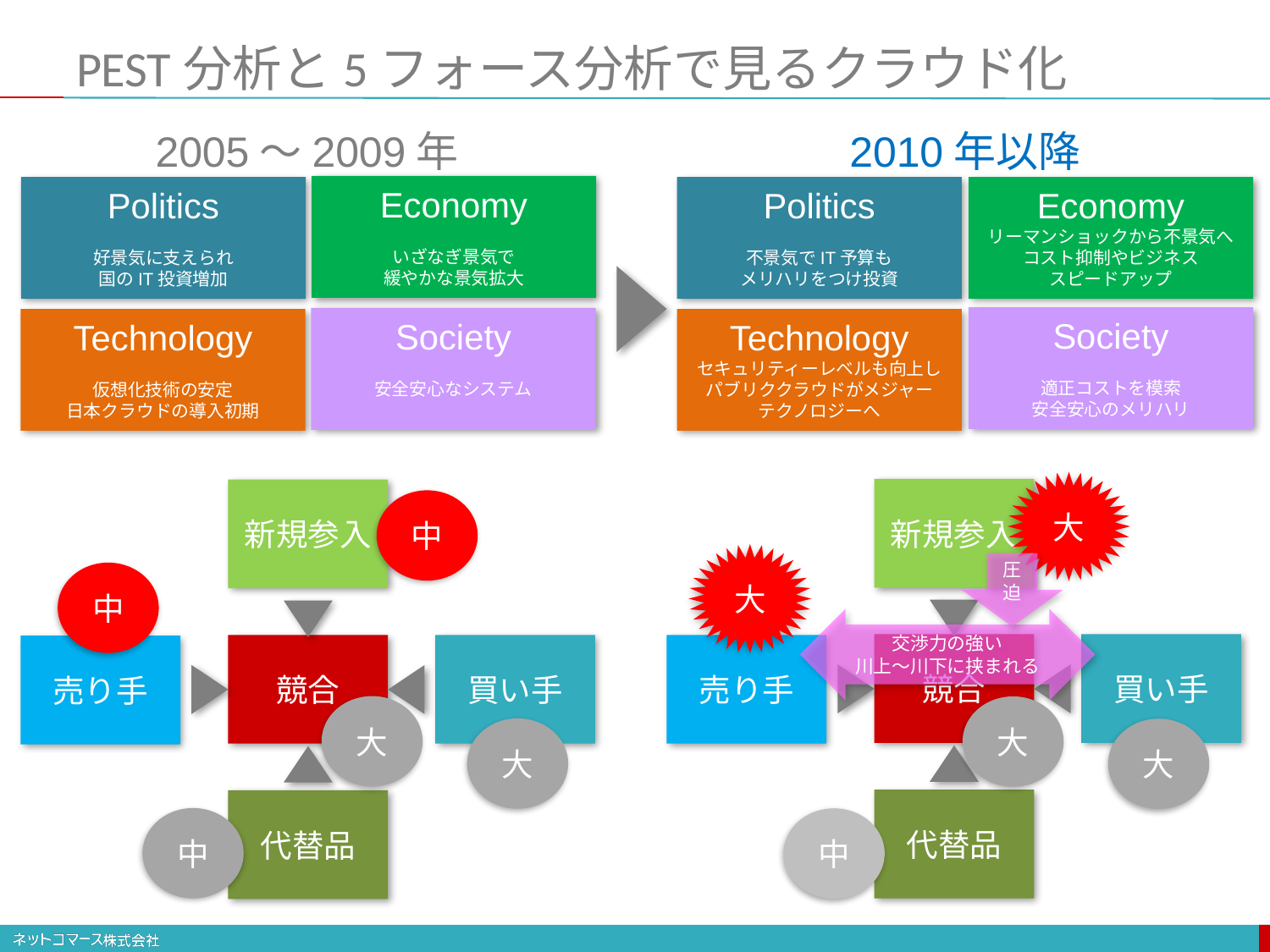

# PEST分析と5フォース分析で見るクラウド化
2005〜2009年
2010年以降
Economy

いざなぎ景気で
緩やかな景気拡大
Politics

好景気に支えられ
国のIT投資増加
Politics

不景気でIT予算も
メリハリをつけ投資
Economy
リーマンショックから不景気へ
コスト抑制やビジネス
スピードアップ

Society

適正コストを模索
安全安心のメリハリ
Society

安全安心なシステム

Technology

仮想化技術の安定
日本クラウドの導入初期
Technology
セキュリティーレベルも向上し
パブリククラウドがメジャー
テクノロジーへ
大
新規参入
新規参入
中
大
圧迫
中

交渉力の強い
川上〜川下に挟まれる
競合
買い手
競合
買い手
売り手
売り手

大
大
大
大

代替品
代替品
中
中